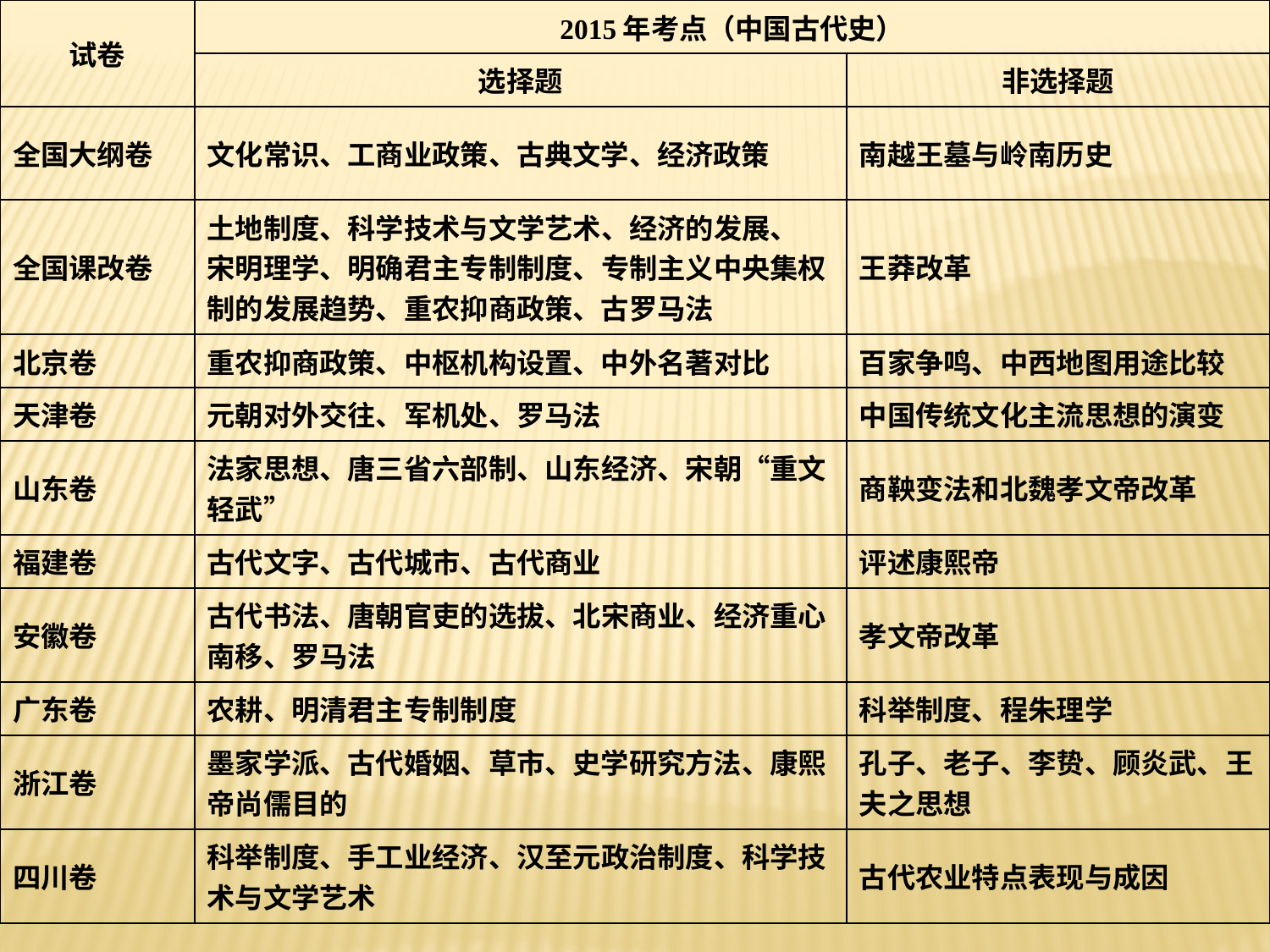

| 试卷 | 2015年考点（中国古代史） |  |
| --- | --- | --- |
|  | 选择题 | 非选择题 |
| 全国大纲卷 | 文化常识、工商业政策、古典文学、经济政策 | 南越王墓与岭南历史 |
| 全国课改卷 | 土地制度、科学技术与文学艺术、经济的发展、 宋明理学、明确君主专制制度、专制主义中央集权制的发展趋势、重农抑商政策、古罗马法 | 王莽改革 |
| 北京卷 | 重农抑商政策、中枢机构设置、中外名著对比 | 百家争鸣、中西地图用途比较 |
| 天津卷 | 元朝对外交往、军机处、罗马法 | 中国传统文化主流思想的演变 |
| 山东卷 | 法家思想、唐三省六部制、山东经济、宋朝“重文轻武” | 商鞅变法和北魏孝文帝改革 |
| 福建卷 | 古代文字、古代城市、古代商业 | 评述康熙帝 |
| 安徽卷 | 古代书法、唐朝官吏的选拔、北宋商业、经济重心南移、罗马法 | 孝文帝改革 |
| 广东卷 | 农耕、明清君主专制制度 | 科举制度、程朱理学 |
| 浙江卷 | 墨家学派、古代婚姻、草市、史学研究方法、康熙帝尚儒目的 | 孔子、老子、李贽、顾炎武、王夫之思想 |
| 四川卷 | 科举制度、手工业经济、汉至元政治制度、科学技术与文学艺术 | 古代农业特点表现与成因 |